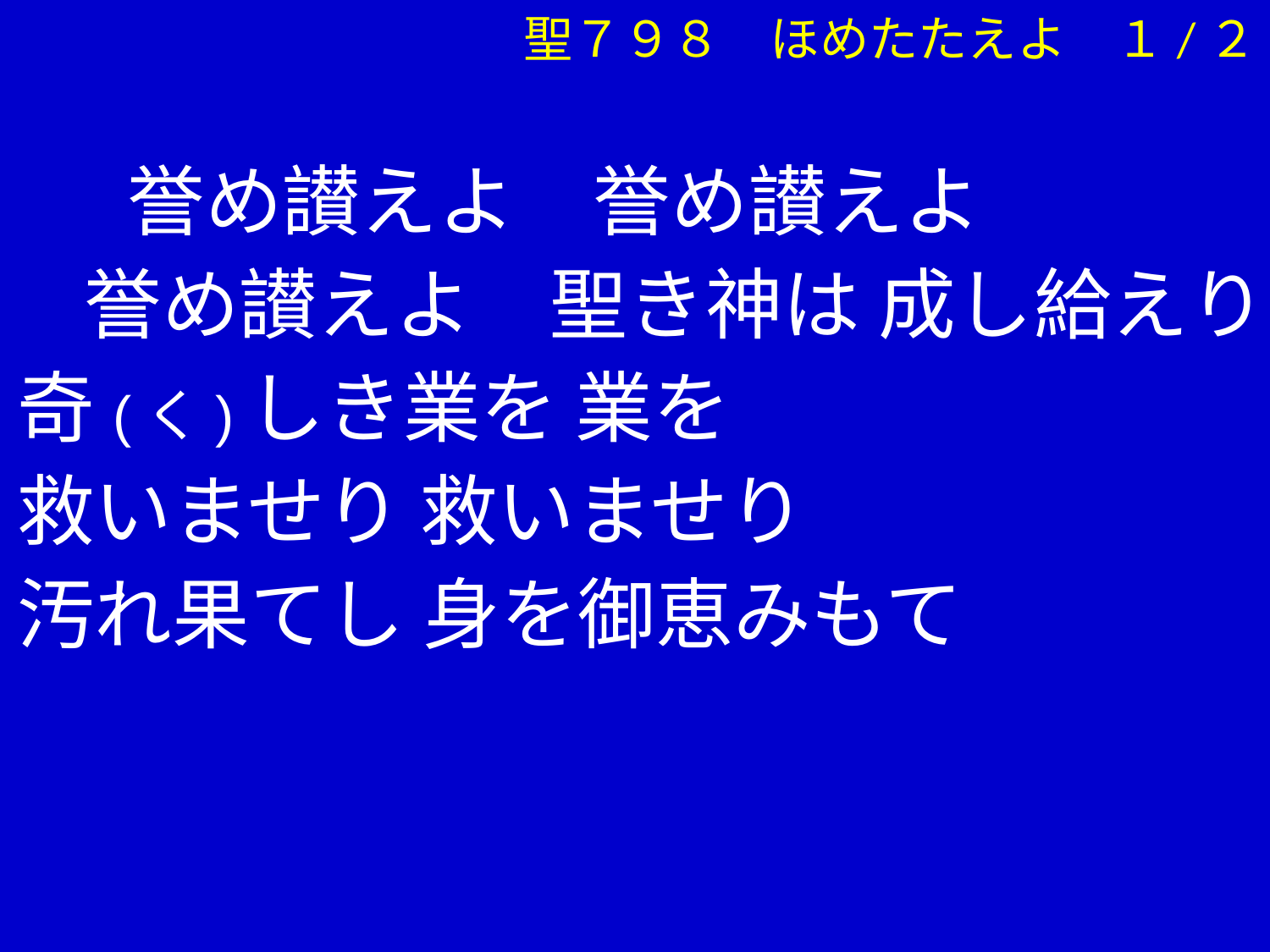

聖７９８　ほめたたえよ　１/２

　　　誉め讃えよ　誉め讃えよ
　　  誉め讃えよ　聖き神は 成し給えり
      奇(く)しき業を 業を
      救いませり 救いませり
      汚れ果てし 身を御恵みもて